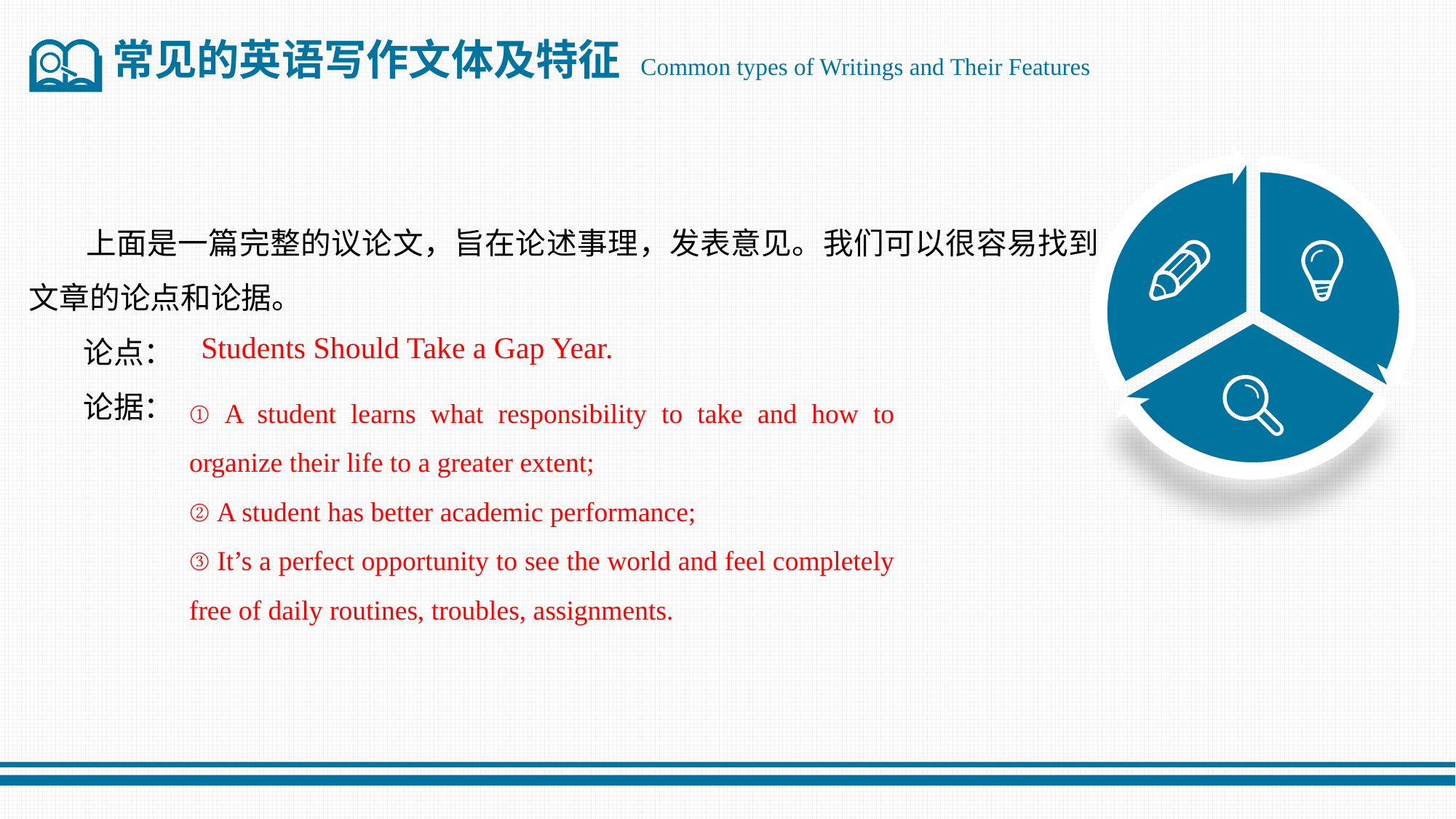

常见的英语写作文体及特征 Common types of Writings and Their Features

       上面是一篇完整的议论文，旨在论述事理，发表意见。我们可以很容易找到文章的论点和论据。
       论点：
       论据：

Students Should Take a Gap Year.
① A student learns what responsibility to take and how to organize their life to a greater extent;
② A student has better academic performance;
③ It’s a perfect opportunity to see the world and feel completely free of daily routines, troubles, assignments.